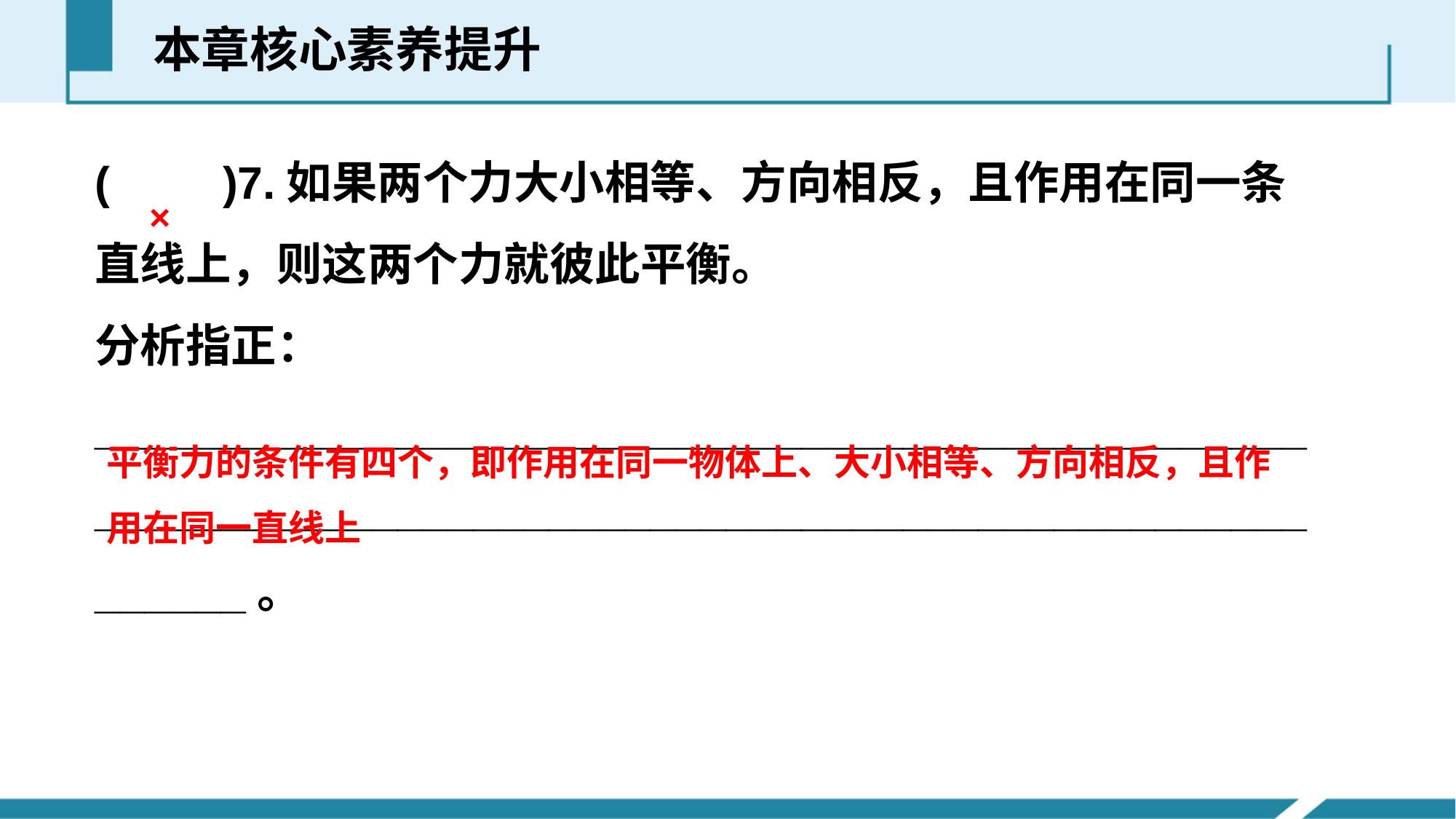

本章核心素养提升
(　　)7.如果两个力大小相等、方向相反，且作用在同一条直线上，则这两个力就彼此平衡。
分析指正：______________________________________________________________________________________________________。
×
平衡力的条件有四个，即作用在同一物体上、大小相等、方向相反，且作用在同一直线上